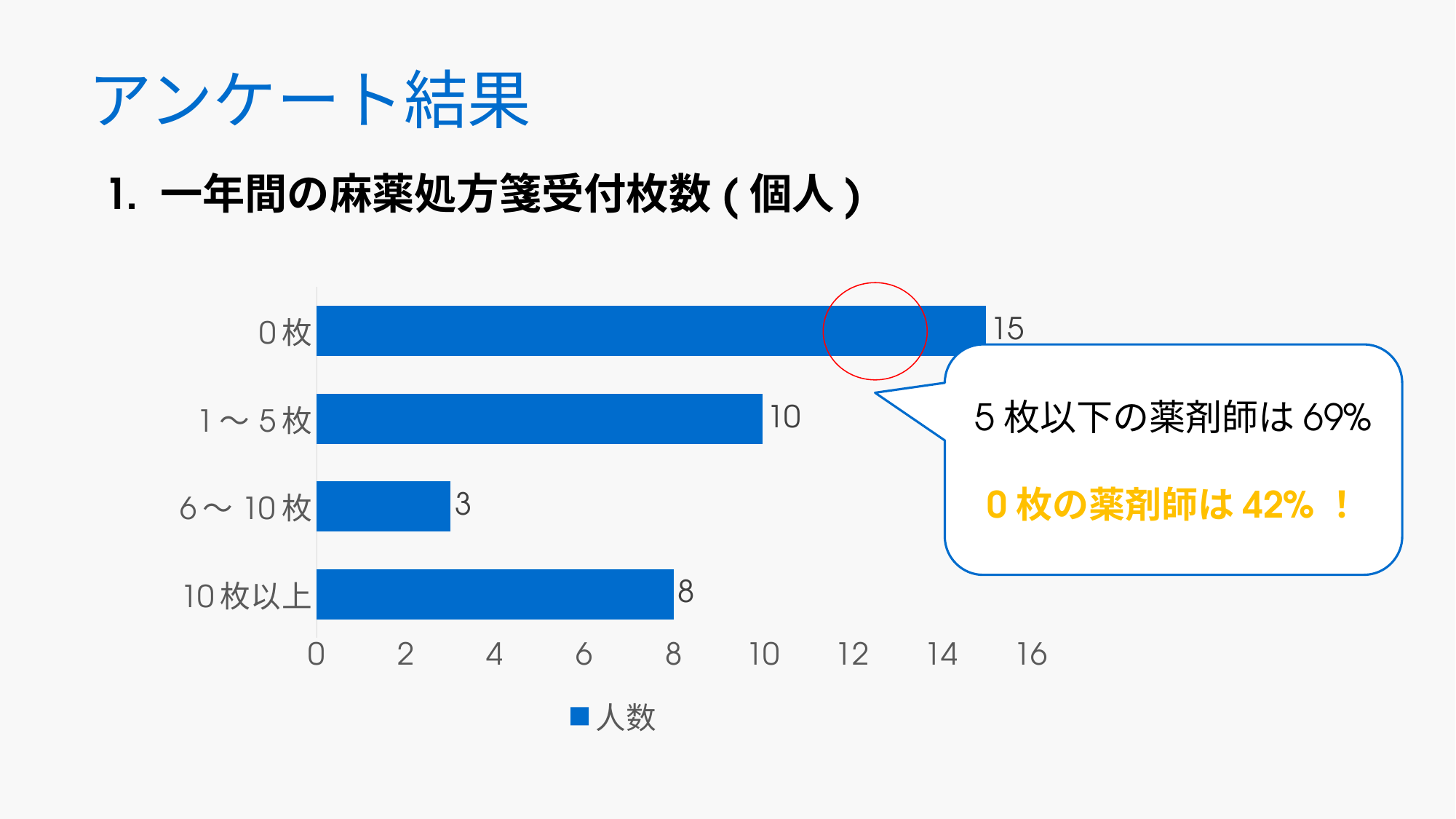

# アンケート結果
1. 一年間の麻薬処方箋受付枚数(個人)

### Chart

| Category |  |
|---|---|
| 10枚以上 | 8.0 |
| 6〜10枚 | 3.0 |
| 1〜5枚 | 10.0 |
| 0枚 | 15.0 |
5枚以下の薬剤師は69%

0枚の薬剤師は42%！